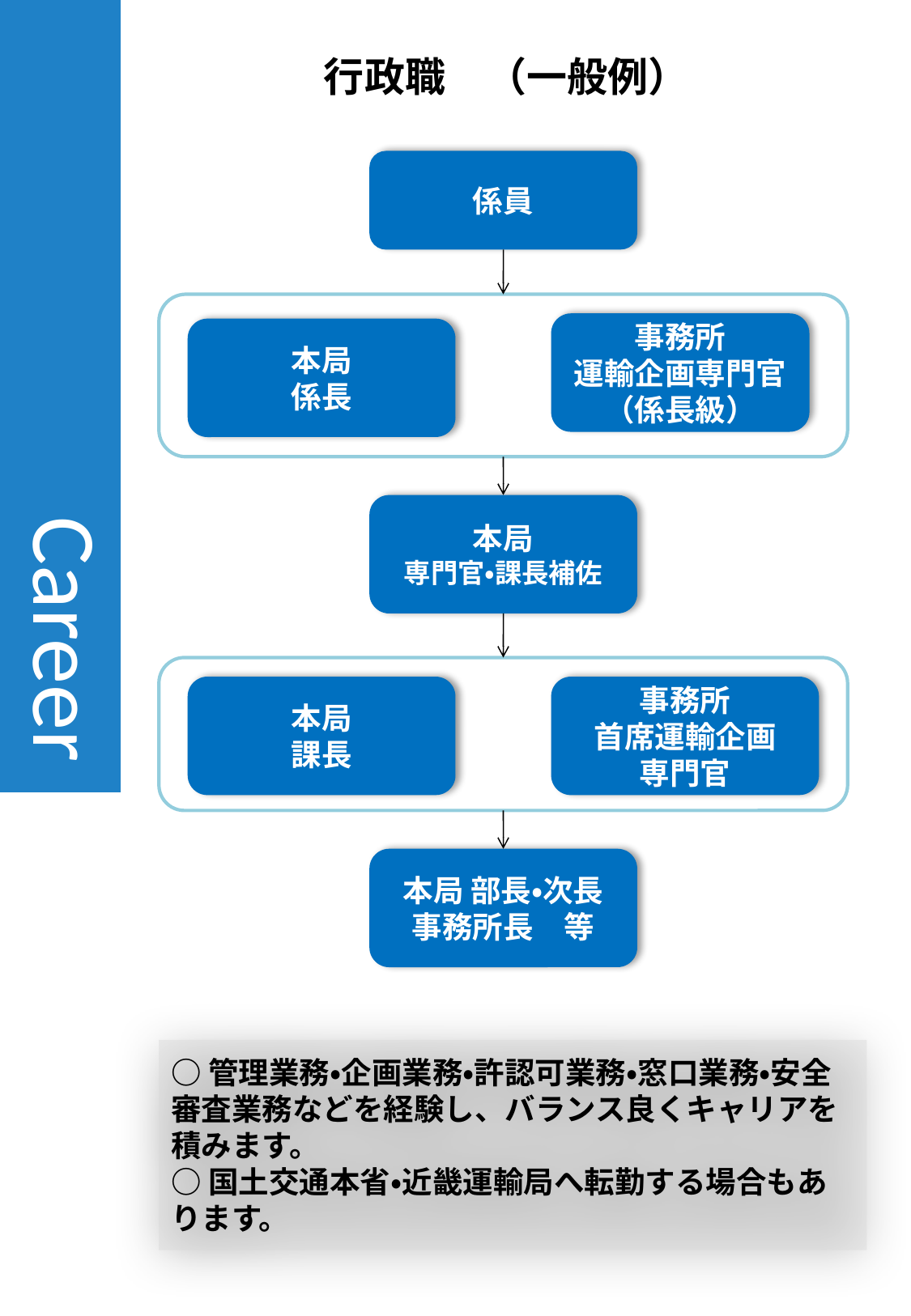

行政職　（一般例）
係員

事務所
運輸企画専門官（係長級）
本局
係長
本局
専門官・課長補佐
Career　Pass

本局
課長
事務所
首席運輸企画
専門官
本局 部長・次長
事務所長　等
○管理業務・企画業務・許認可業務・窓口業務・安全審査業務などを経験し、バランス良くキャリアを積みます。
○国土交通本省・近畿運輸局へ転勤する場合もあります。